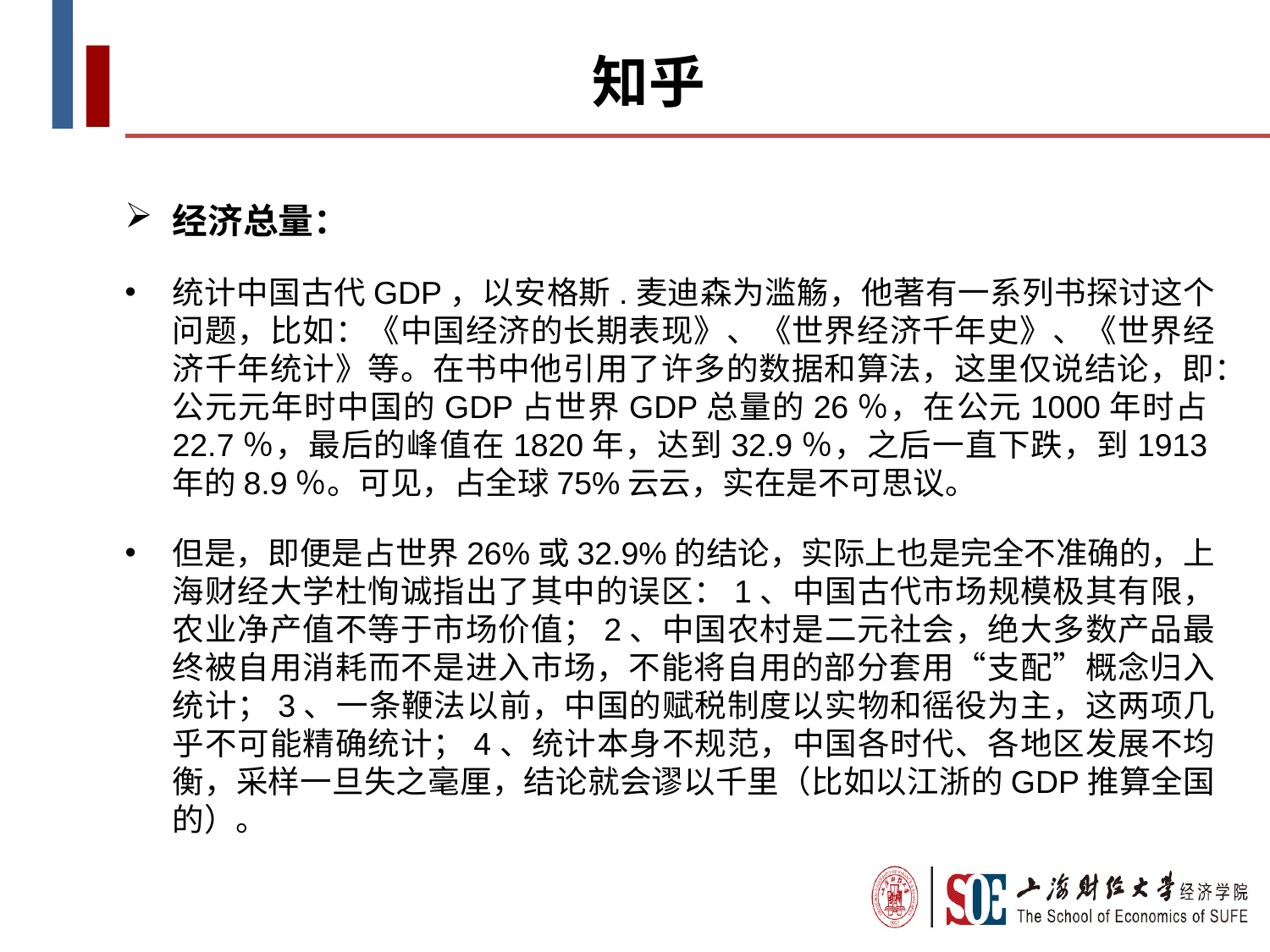

知乎

经济总量：
统计中国古代GDP，以安格斯.麦迪森为滥觞，他著有一系列书探讨这个问题，比如：《中国经济的长期表现》、《世界经济千年史》、《世界经济千年统计》等。在书中他引用了许多的数据和算法，这里仅说结论，即：公元元年时中国的GDP占世界GDP总量的26％，在公元1000年时占22.7％，最后的峰值在1820年，达到32.9％，之后一直下跌，到1913年的8.9％。可见，占全球75%云云，实在是不可思议。
但是，即便是占世界26%或32.9%的结论，实际上也是完全不准确的，上海财经大学杜恂诚指出了其中的误区：1、中国古代市场规模极其有限，农业净产值不等于市场价值；2、中国农村是二元社会，绝大多数产品最终被自用消耗而不是进入市场，不能将自用的部分套用“支配”概念归入统计；3、一条鞭法以前，中国的赋税制度以实物和徭役为主，这两项几乎不可能精确统计；4、统计本身不规范，中国各时代、各地区发展不均衡，采样一旦失之毫厘，结论就会谬以千里（比如以江浙的GDP推算全国的）。